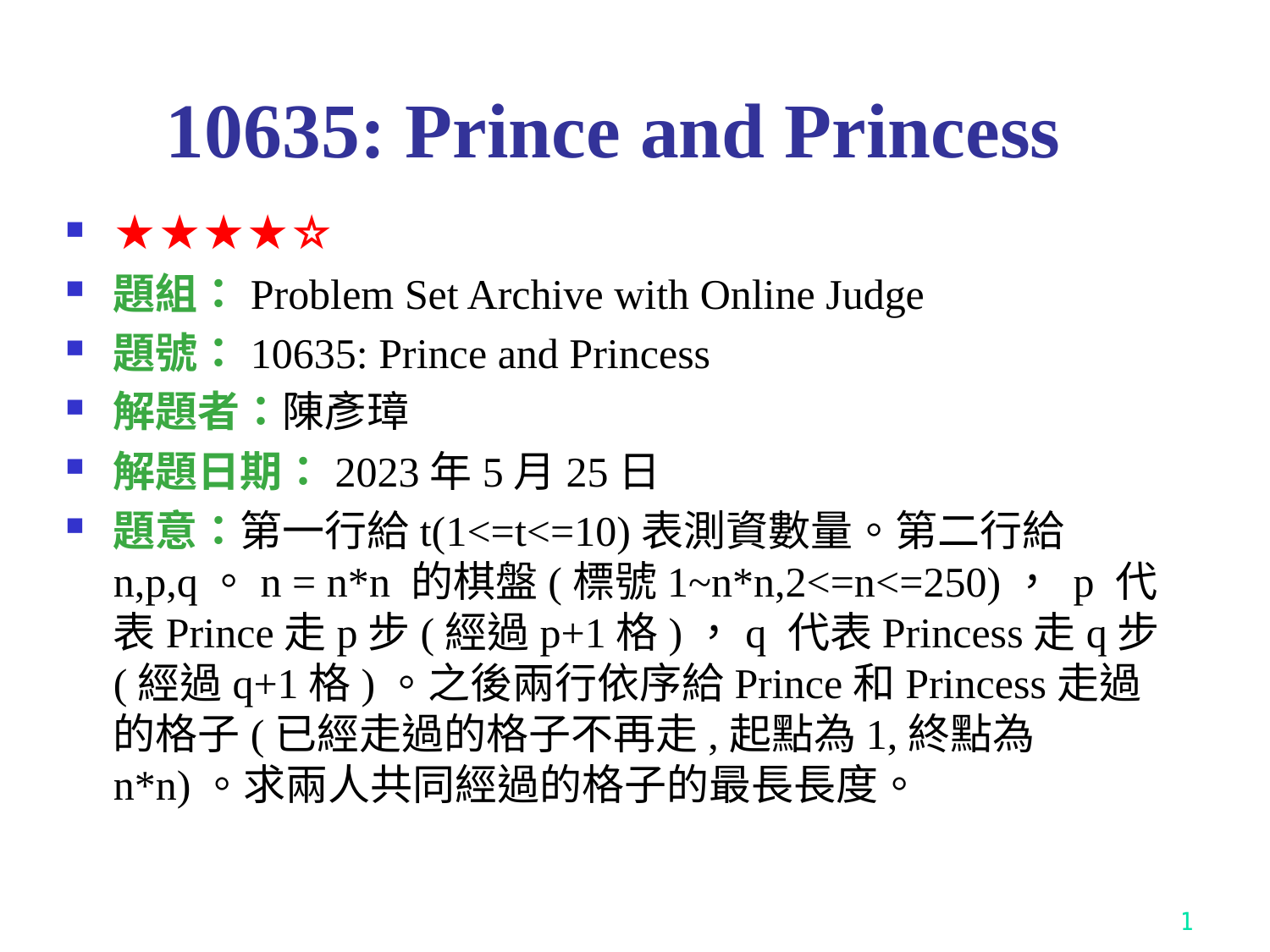

# 10635: Prince and Princess
★★★★☆
題組：Problem Set Archive with Online Judge
題號：10635: Prince and Princess
解題者：陳彥璋
解題日期：2023年5月25日
題意：第一行給t(1<=t<=10)表測資數量。第二行給n,p,q。n = n*n 的棋盤(標號1~n*n,2<=n<=250)， p 代表Prince走p步(經過p+1格)，q 代表Princess走q步(經過q+1格)。之後兩行依序給Prince和Princess走過的格子(已經走過的格子不再走,起點為1,終點為n*n)。求兩人共同經過的格子的最長長度。
1